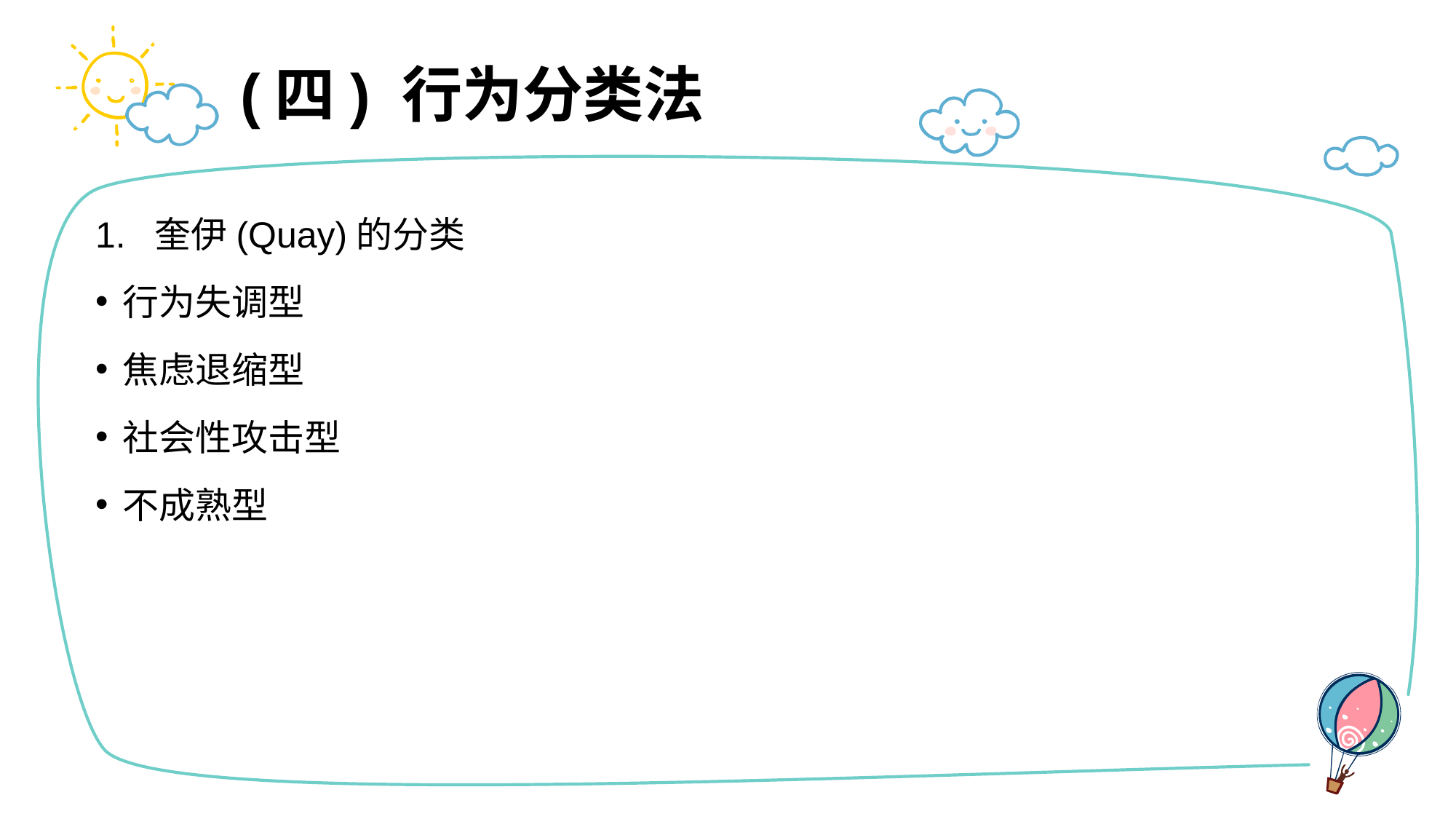

# (四) 行为分类法
1.  奎伊(Quay)的分类
行为失调型
焦虑退缩型
社会性攻击型
不成熟型